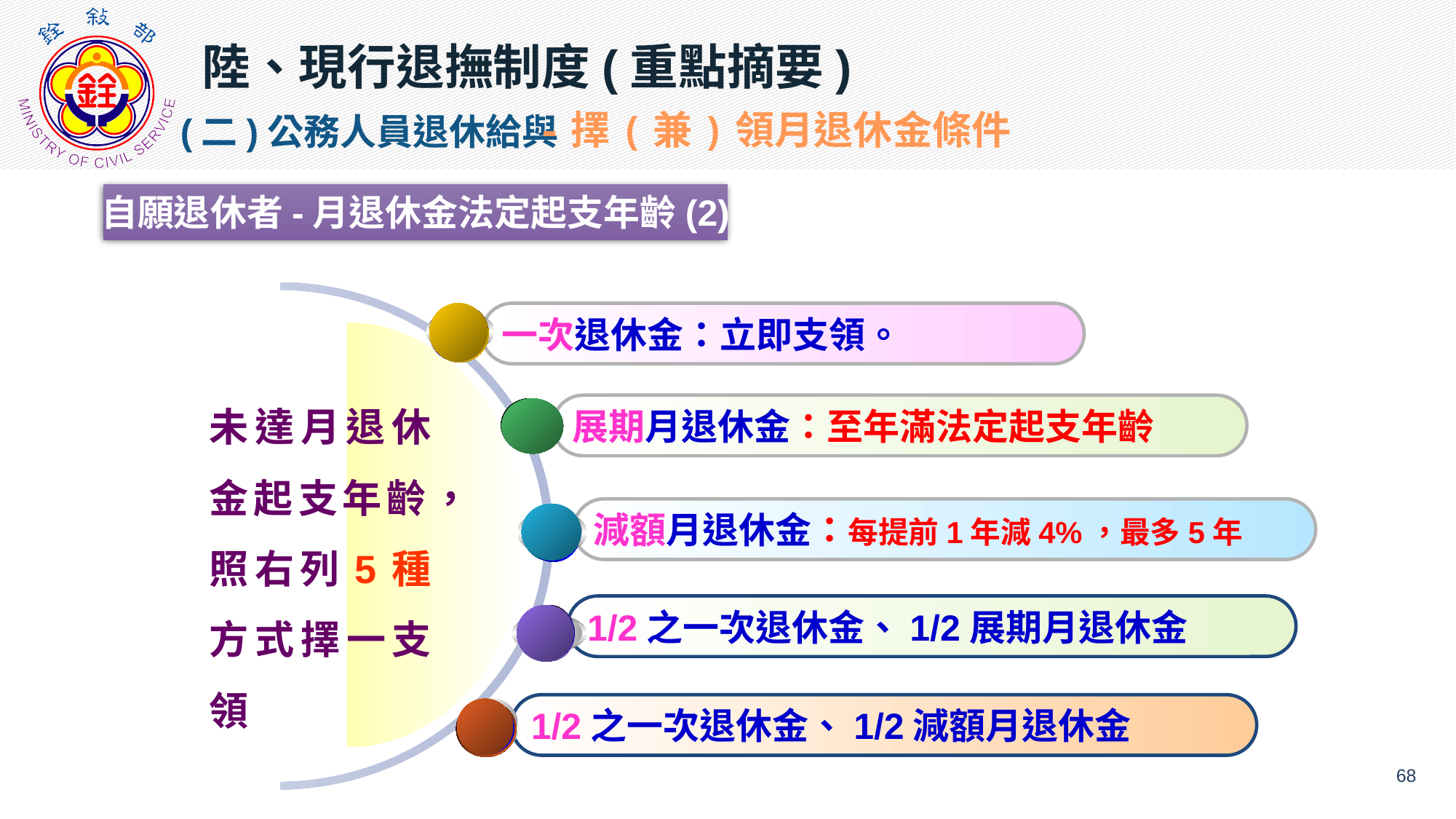

陸、現行退撫制度(重點摘要)
(二)公務人員退休給與
-擇(兼)領月退休金條件
自願退休者-月退休金法定起支年齡(2)

一次退休金：立即支領。
展期月退休金：至年滿法定起支年齡

減額月退休金：每提前1年減4%，最多5年

1/2之一次退休金、1/2展期月退休金

1/2之一次退休金、1/2減額月退休金

未達月退休金起支年齡，照右列5種方式擇一支領